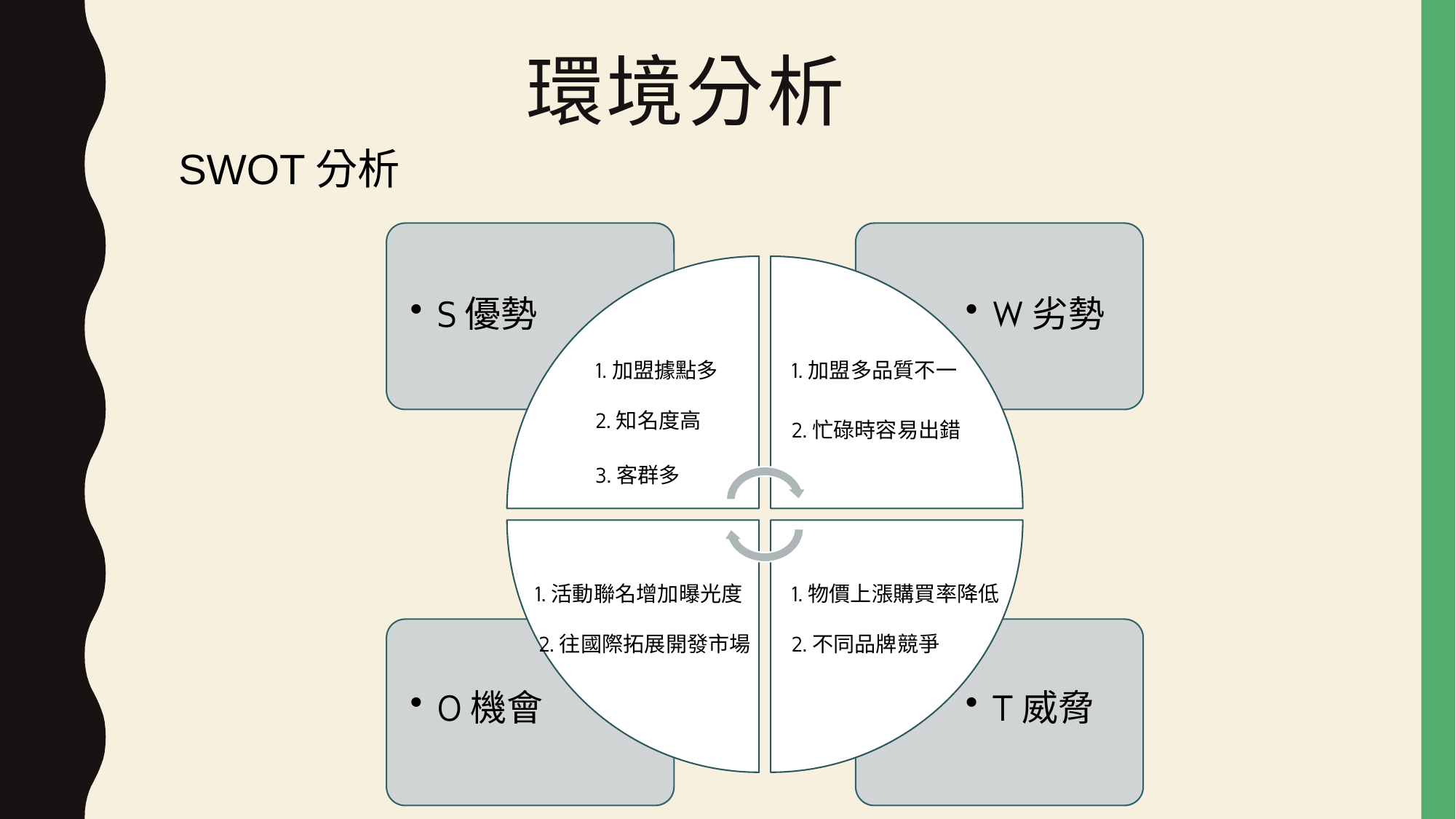

# 環境分析
SWOT分析
T威脅
O機會

W劣勢

S優勢

1.加盟據點多
1.加盟多品質不一
2.知名度高
2.忙碌時容易出錯
3.客群多
1.活動聯名增加曝光度
1.物價上漲購買率降低
2.往國際拓展開發市場
2.不同品牌競爭